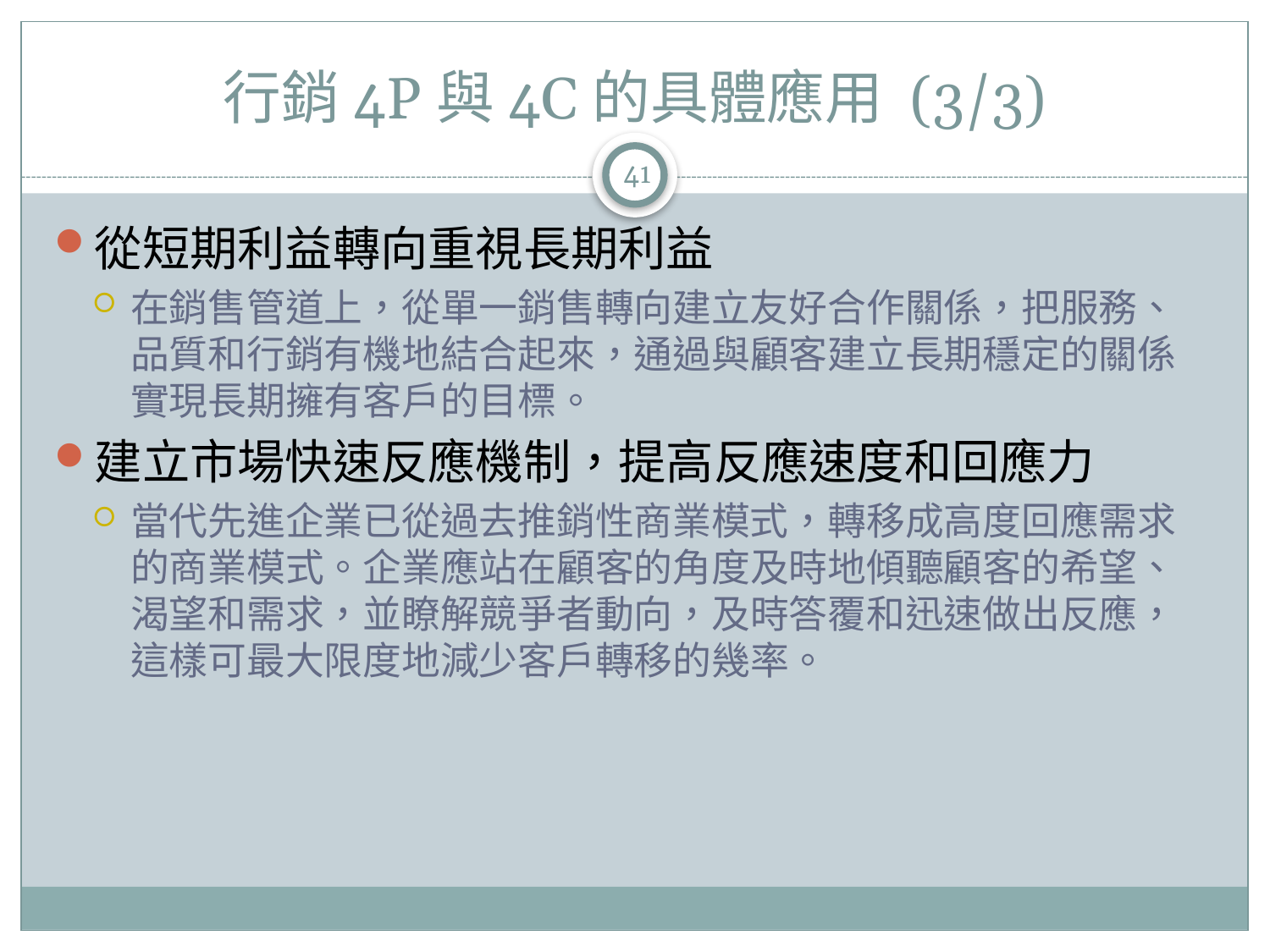

# 行銷4P與4C的具體應用 (3/3)
41
從短期利益轉向重視長期利益
在銷售管道上，從單一銷售轉向建立友好合作關係，把服務、品質和行銷有機地結合起來，通過與顧客建立長期穩定的關係實現長期擁有客戶的目標。
建立市場快速反應機制，提高反應速度和回應力
當代先進企業已從過去推銷性商業模式，轉移成高度回應需求的商業模式。企業應站在顧客的角度及時地傾聽顧客的希望、渴望和需求，並瞭解競爭者動向，及時答覆和迅速做出反應，這樣可最大限度地減少客戶轉移的幾率。